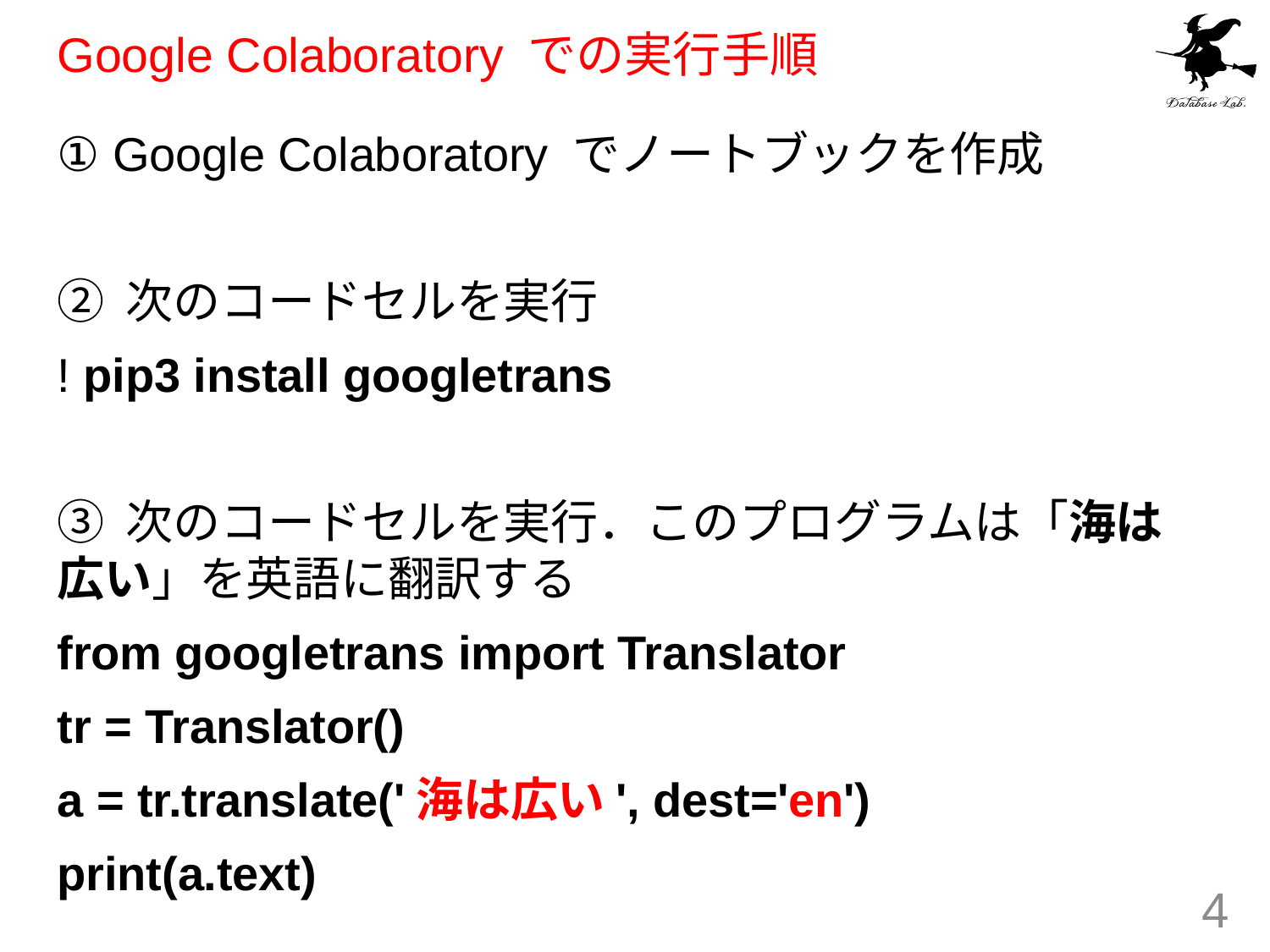

# Google Colaboratory での実行手順
① Google Colaboratory でノートブックを作成

② 次のコードセルを実行
! pip3 install googletrans

③ 次のコードセルを実行．このプログラムは「海は広い」を英語に翻訳する
from googletrans import Translator
tr = Translator()
a = tr.translate('海は広い', dest='en')
print(a.text)

4